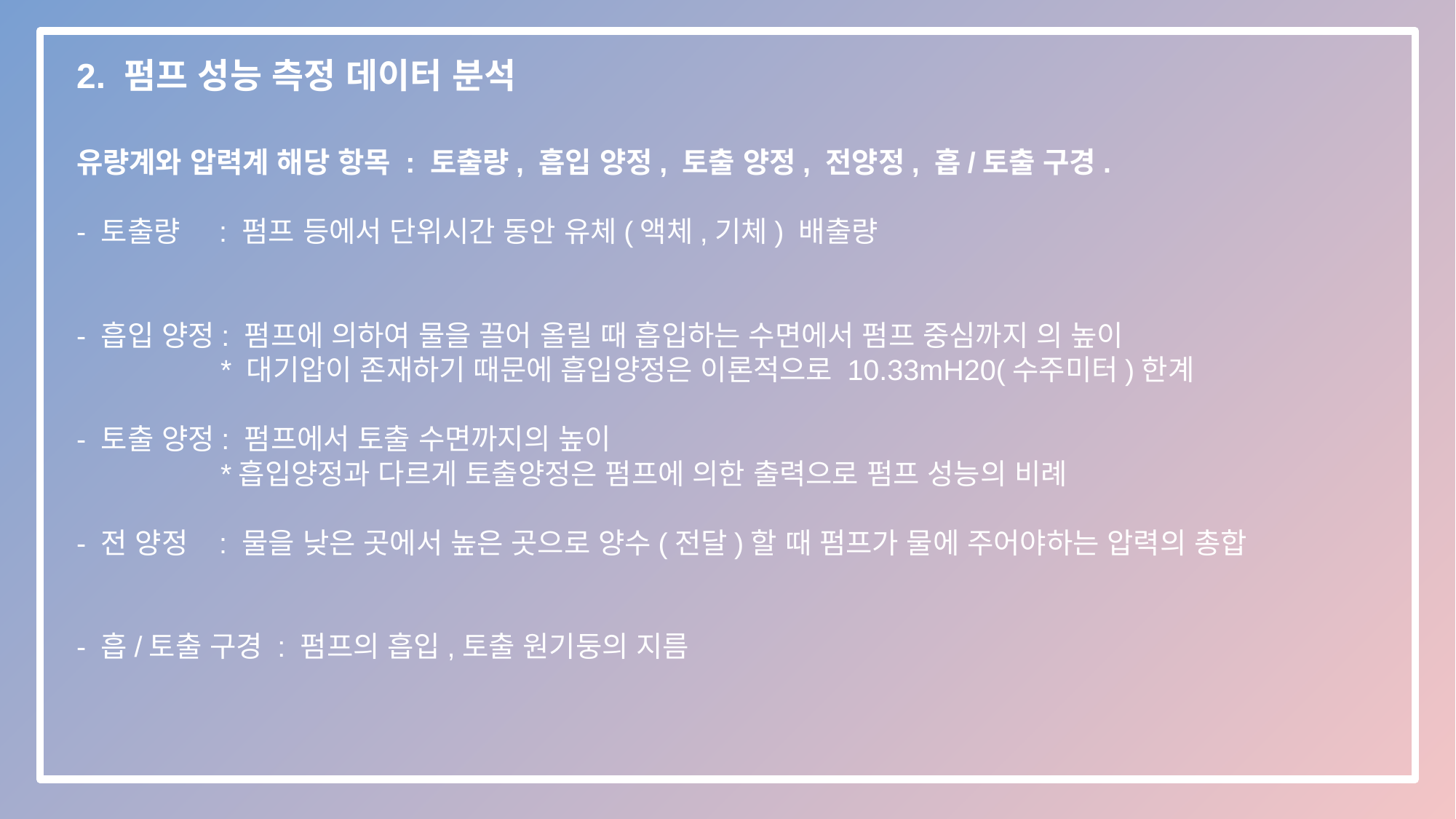

2. 펌프 성능 측정 데이터 분석
유량계와 압력계 해당 항목 : 토출량, 흡입 양정, 토출 양정, 전양정, 흡/토출 구경.

- 토출량    : 펌프 등에서 단위시간 동안 유체(액체,기체) 배출량

- 흡입 양정: 펌프에 의하여 물을 끌어 올릴 때 흡입하는 수면에서 펌프 중심까지 의 높이
                  * 대기압이 존재하기 때문에 흡입양정은 이론적으로 10.33mH20(수주미터)한계

- 토출 양정: 펌프에서 토출 수면까지의 높이
                  *흡입양정과 다르게 토출양정은 펌프에 의한 출력으로 펌프 성능의 비례

- 전 양정   : 물을 낮은 곳에서 높은 곳으로 양수(전달)할 때 펌프가 물에 주어야하는 압력의 총합

- 흡/토출 구경 : 펌프의 흡입,토출 원기둥의 지름